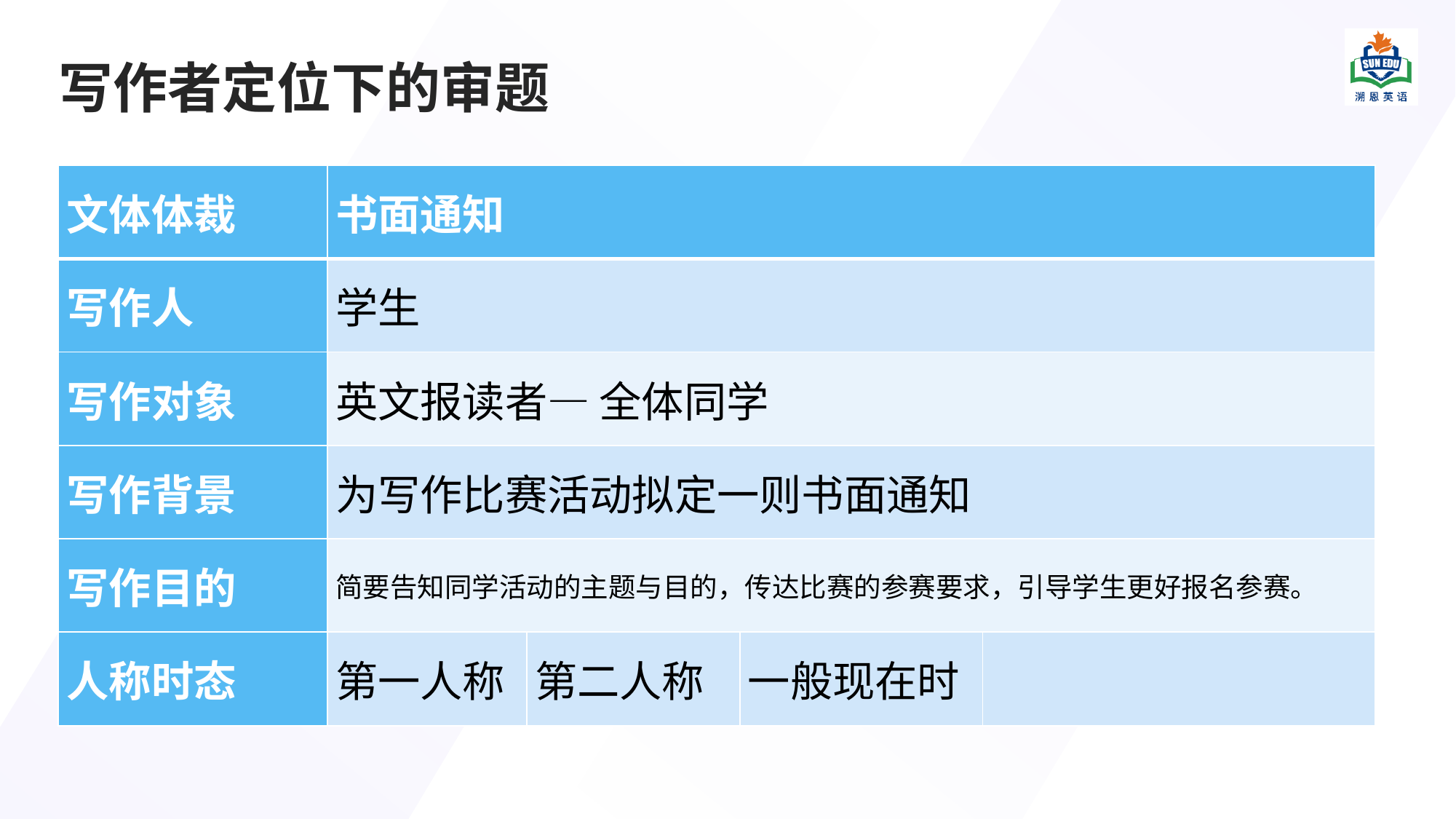

# 写作者定位下的审题
| 文体体裁 | 书面通知 |  |  |  |
| --- | --- | --- | --- | --- |
| 写作人 | 学生 |  |  |  |
| 写作对象 | 英文报读者— 全体同学 |  |  |  |
| 写作背景 | 为写作比赛活动拟定一则书面通知 |  |  |  |
| 写作目的 | 简要告知同学活动的主题与目的，传达比赛的参赛要求，引导学生更好报名参赛。 |  |  |  |
| 人称时态 | 第一人称 | 第二人称 | 一般现在时 |  |